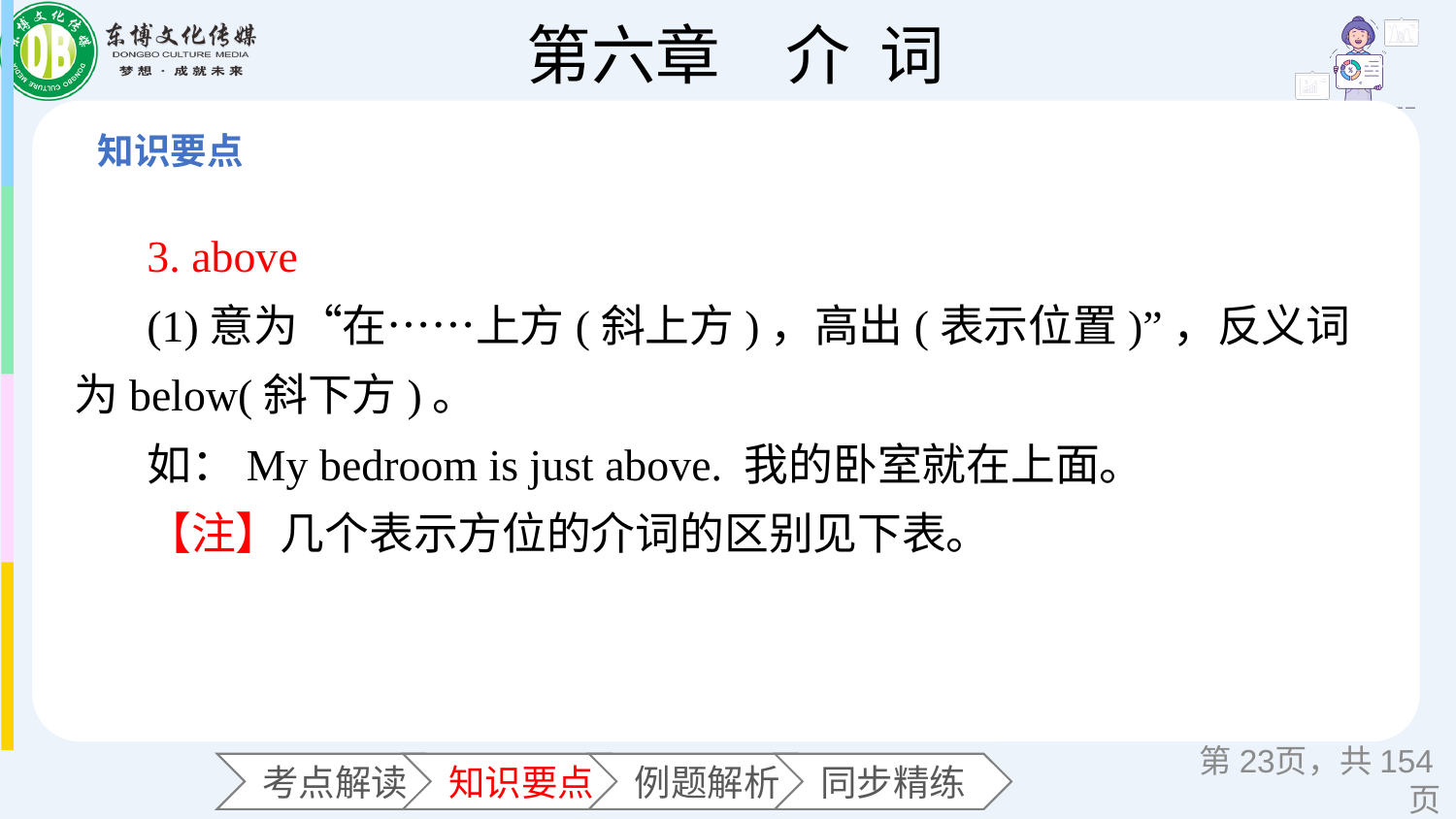

3. above
(1)意为“在……上方(斜上方)，高出(表示位置)”，反义词为below(斜下方)。
如：My bedroom is just above. 我的卧室就在上面。
【注】几个表示方位的介词的区别见下表。
第23页，共154页